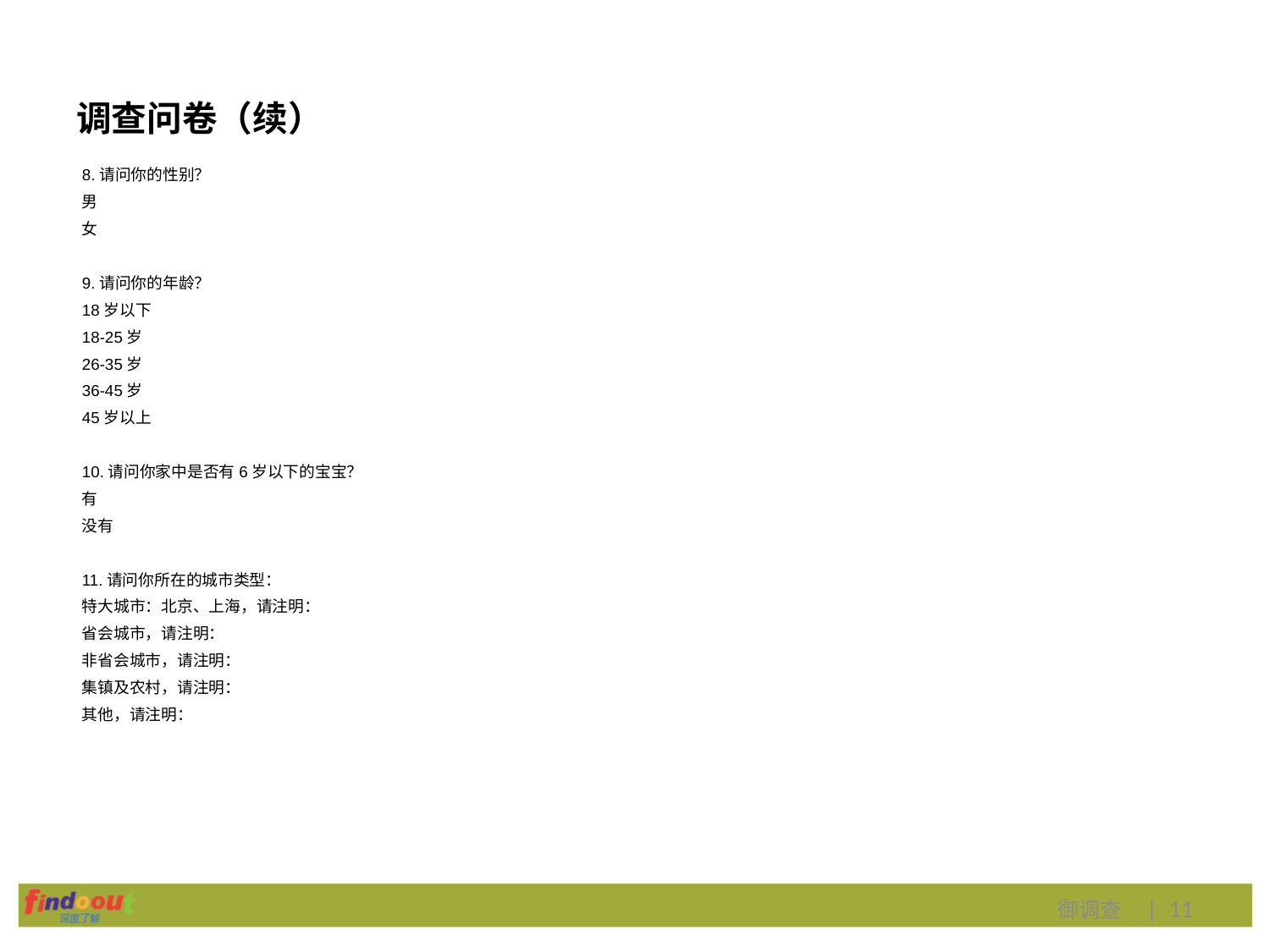

# 调查问卷（续）
8.请问你的性别？
男
女

9.请问你的年龄？
18岁以下
18-25岁
26-35岁
36-45岁
45岁以上

10.请问你家中是否有6岁以下的宝宝？
有
没有

11.请问你所在的城市类型：
特大城市：北京、上海，请注明：
省会城市，请注明：
非省会城市，请注明：
集镇及农村，请注明：
其他，请注明：
御调查   |  11